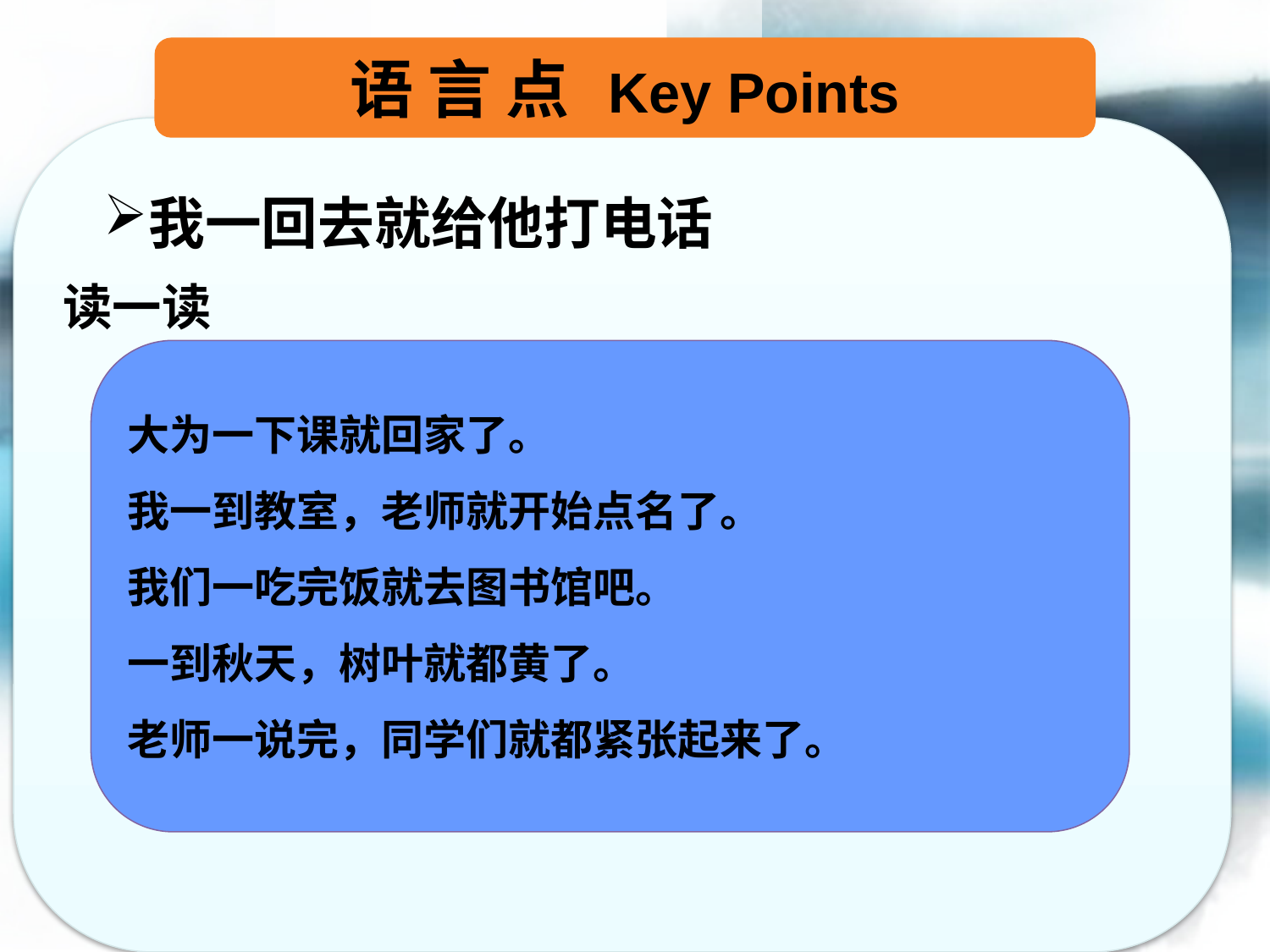

语 言 点  Key Points

我一回去就给他打电话
读一读

大为一下课就回家了。
我一到教室，老师就开始点名了。
我们一吃完饭就去图书馆吧。
一到秋天，树叶就都黄了。
老师一说完，同学们就都紧张起来了。